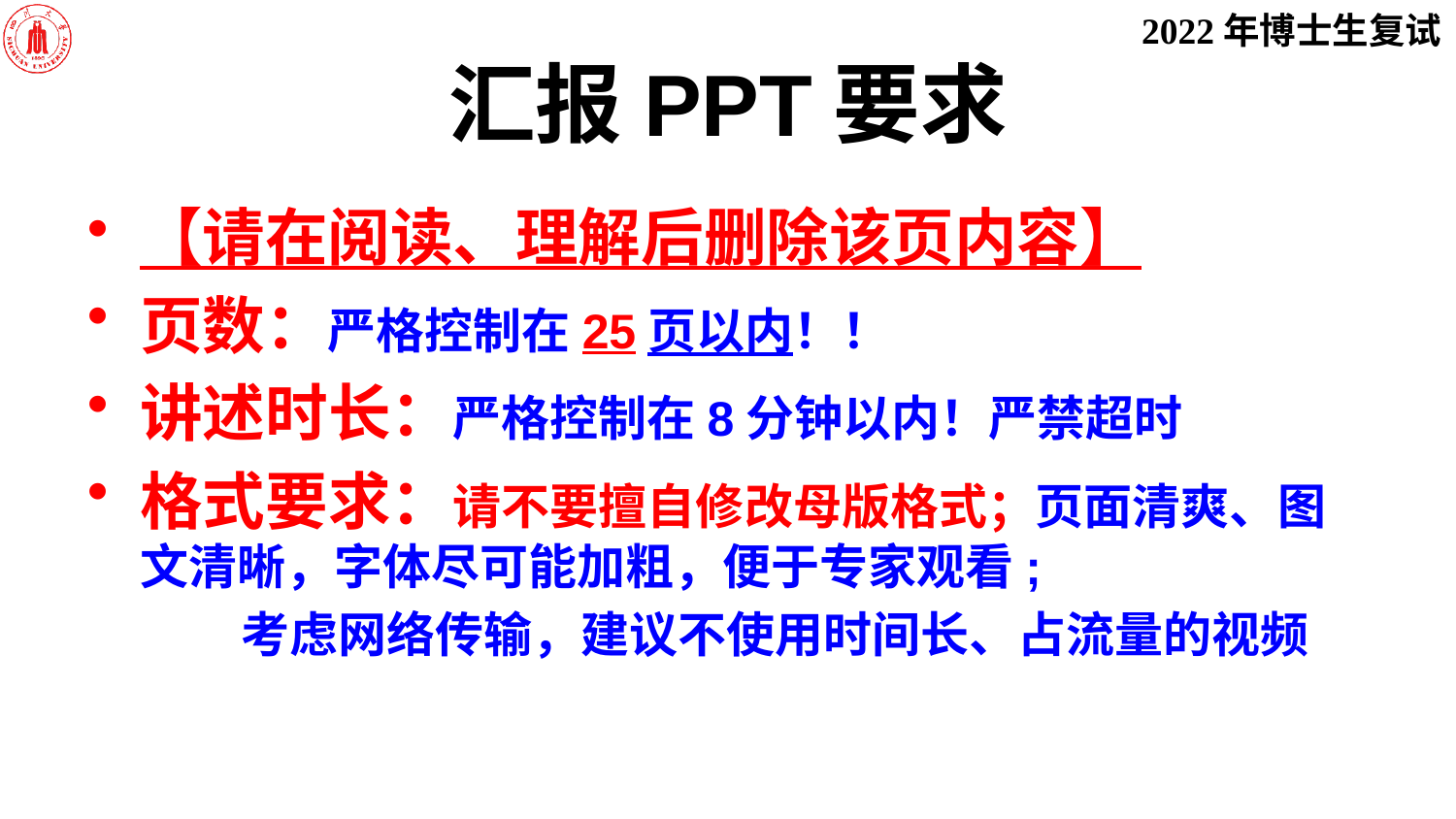

# 汇报PPT要求
【请在阅读、理解后删除该页内容】
页数：严格控制在25页以内！！
讲述时长：严格控制在8分钟以内！严禁超时
格式要求：请不要擅自修改母版格式；页面清爽、图文清晰，字体尽可能加粗，便于专家观看;
             考虑网络传输，建议不使用时间长、占流量的视频

2